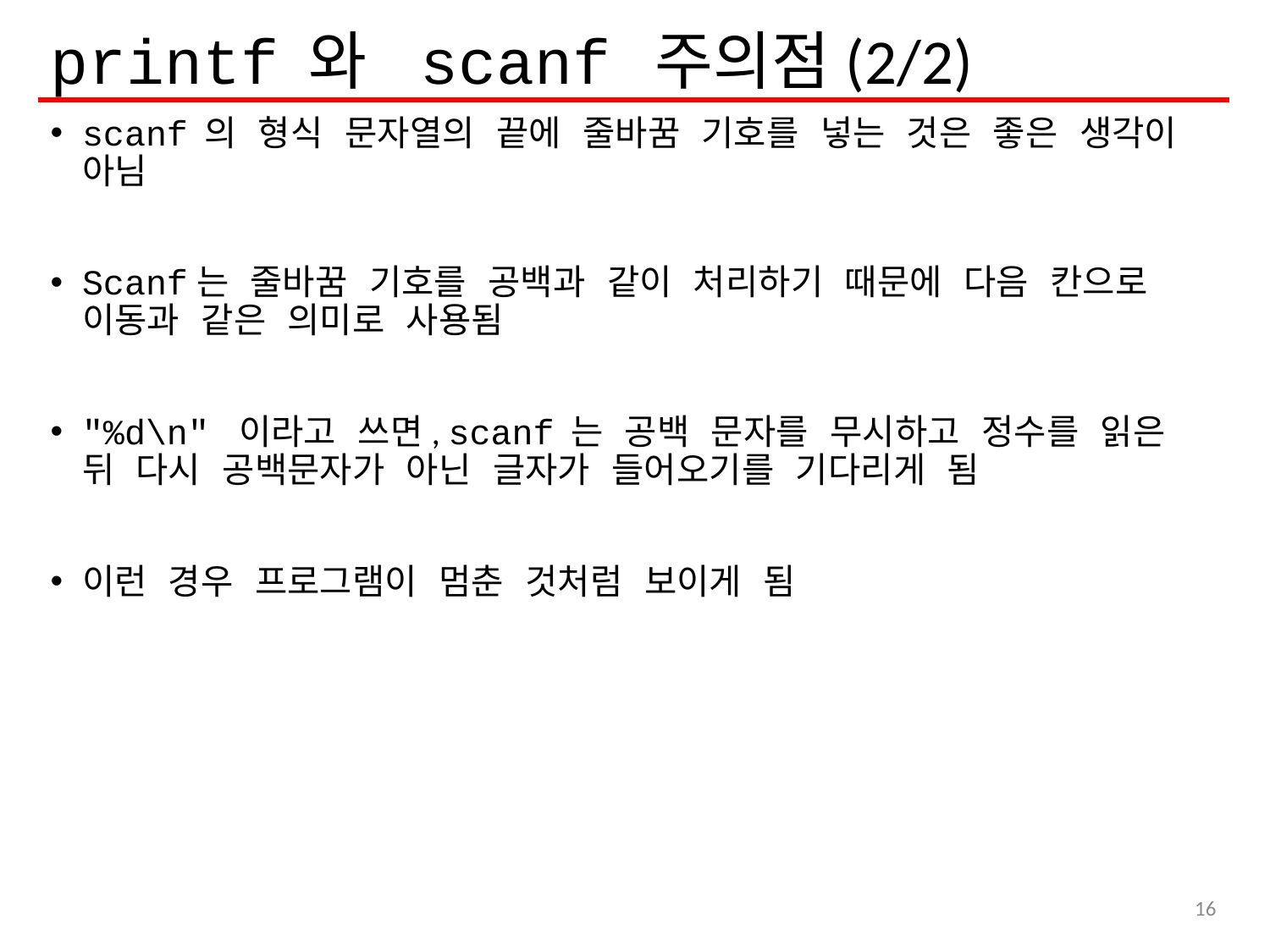

# printf 와 scanf  주의점(2/2)
scanf 의 형식 문자열의 끝에 줄바꿈 기호를 넣는 것은 좋은 생각이 아님

Scanf는 줄바꿈 기호를 공백과 같이 처리하기 때문에 다음 칸으로 이동과 같은 의미로 사용됨

"%d\n" 이라고 쓰면, scanf 는 공백 문자를 무시하고 정수를 읽은 뒤 다시 공백문자가 아닌 글자가 들어오기를 기다리게 됨

이런 경우 프로그램이 멈춘 것처럼 보이게 됨

16